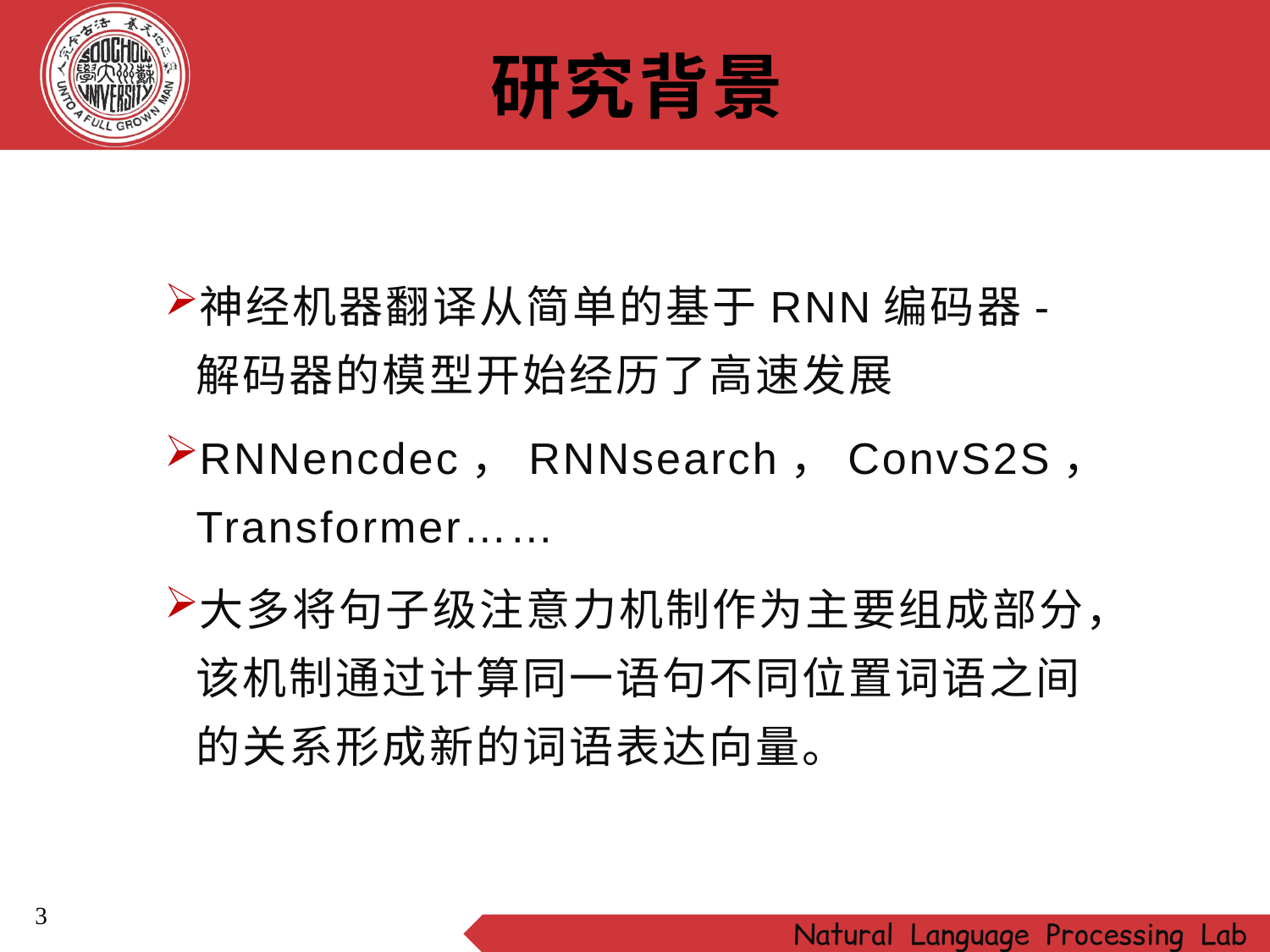

# 研究背景
神经机器翻译从简单的基于RNN编码器-解码器的模型开始经历了高速发展
RNNencdec，RNNsearch，ConvS2S，Transformer……
大多将句子级注意力机制作为主要组成部分，该机制通过计算同一语句不同位置词语之间的关系形成新的词语表达向量。

3